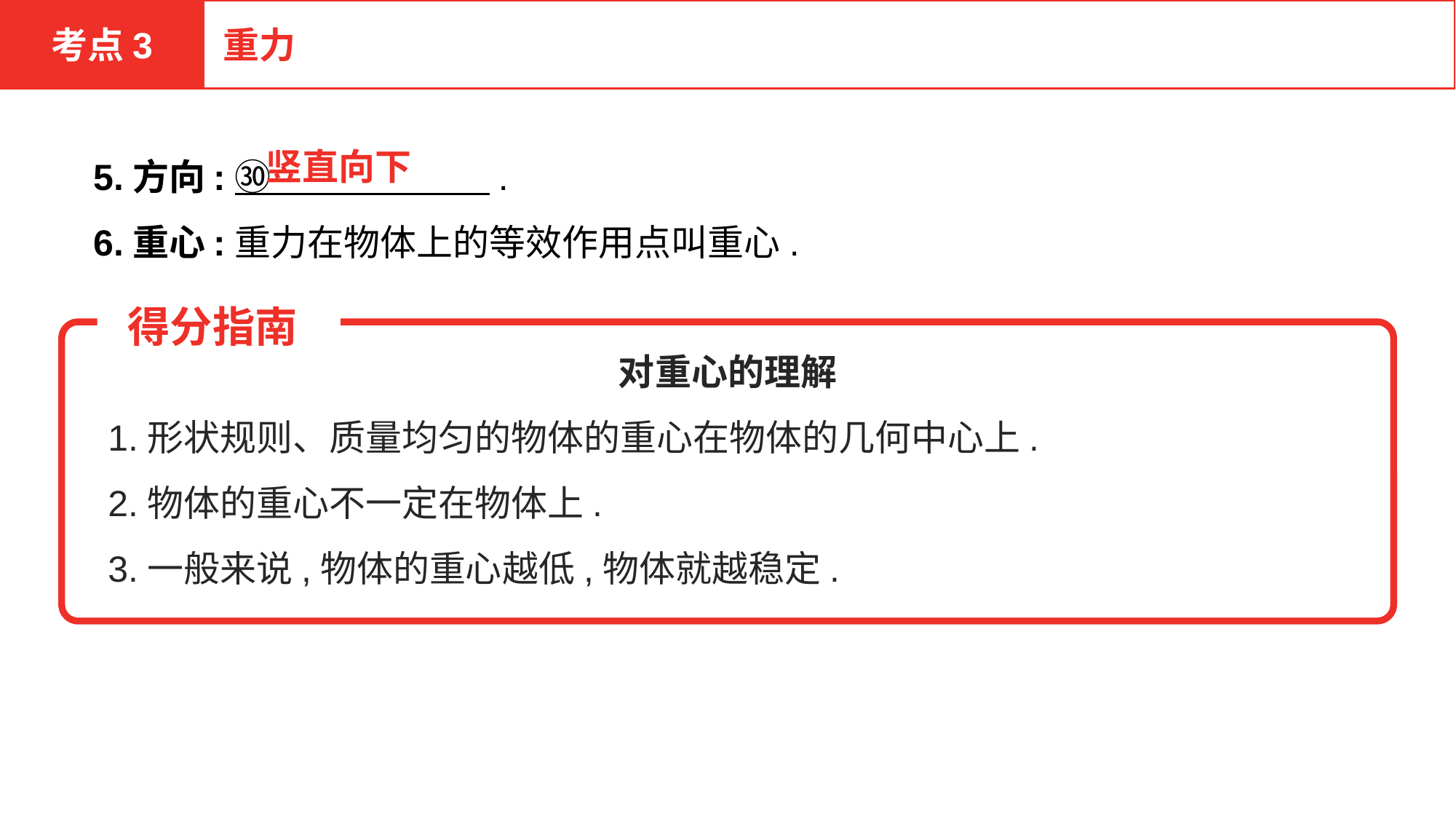

考点3
重力
5.方向:㉚　　　　　　.
6.重心:重力在物体上的等效作用点叫重心.
竖直向下
 得分指南

对重心的理解
1.形状规则、质量均匀的物体的重心在物体的几何中心上.
2.物体的重心不一定在物体上.
3.一般来说,物体的重心越低,物体就越稳定.